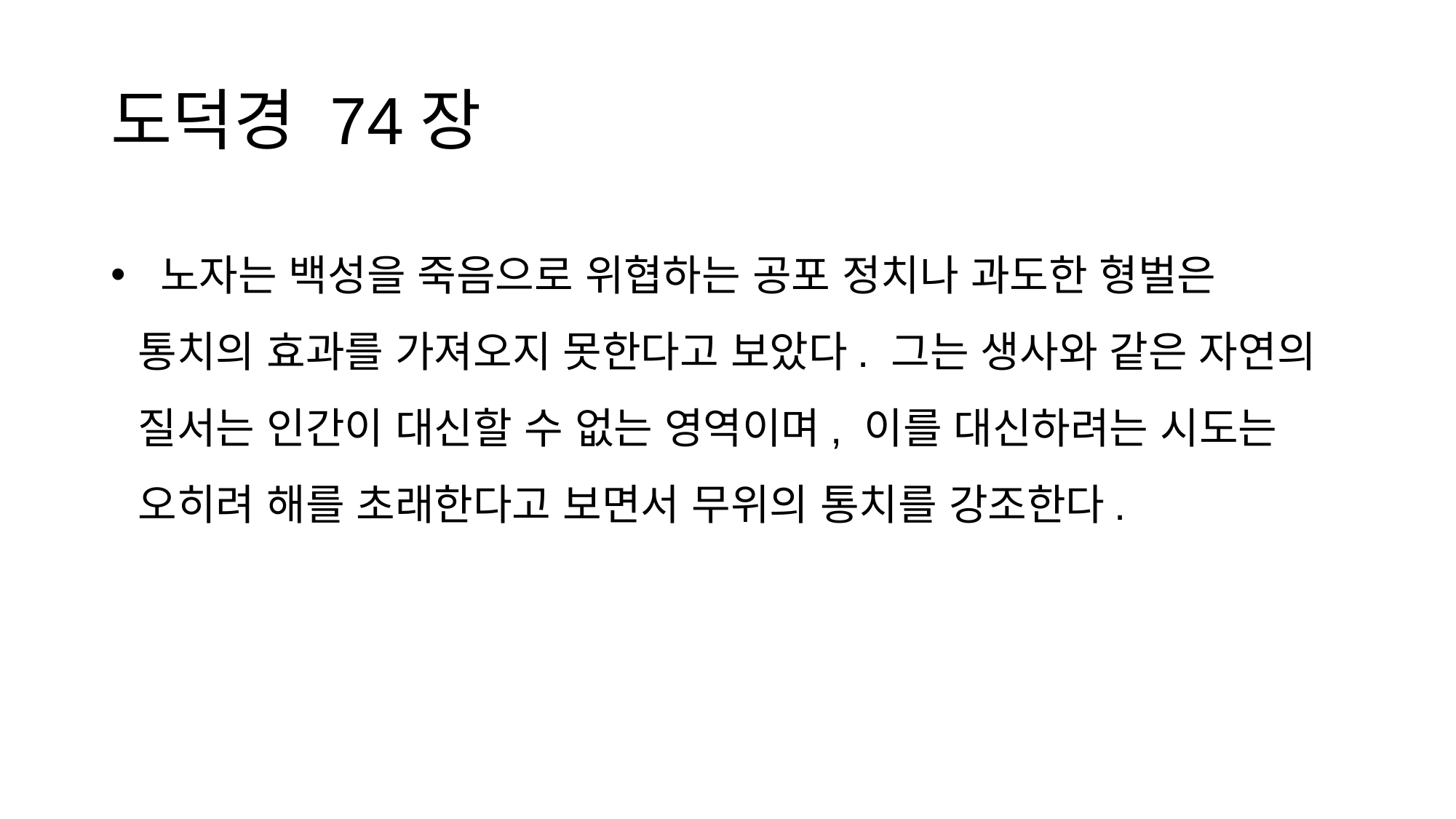

# 도덕경 74장
 노자는 백성을 죽음으로 위협하는 공포 정치나 과도한 형벌은 통치의 효과를 가져오지 못한다고 보았다. 그는 생사와 같은 자연의 질서는 인간이 대신할 수 없는 영역이며, 이를 대신하려는 시도는 오히려 해를 초래한다고 보면서 무위의 통치를 강조한다.